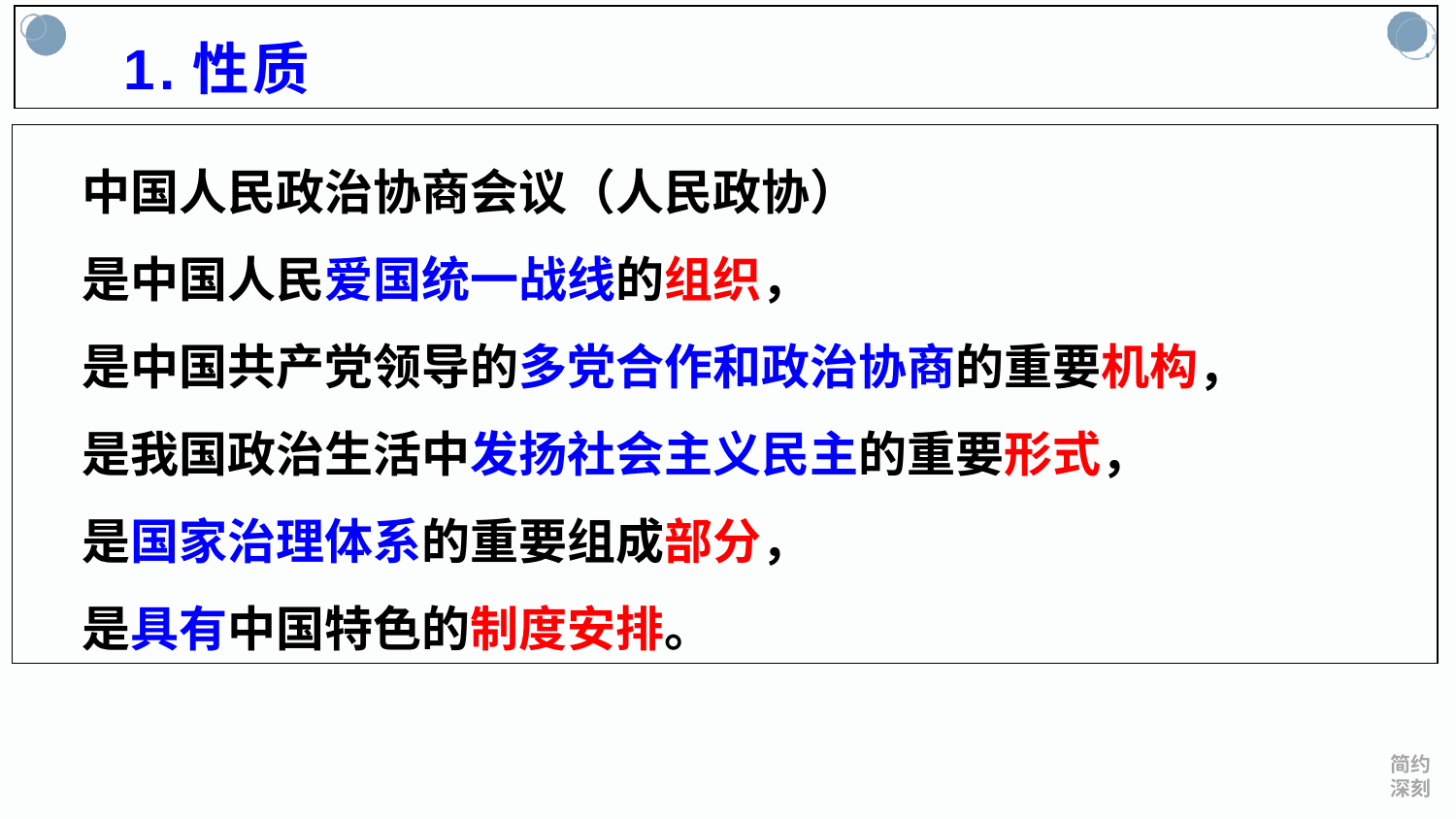

1.性质
    中国人民政治协商会议（人民政协）
    是中国人民爱国统一战线的组织，
    是中国共产党领导的多党合作和政治协商的重要机构，
    是我国政治生活中发扬社会主义民主的重要形式，
    是国家治理体系的重要组成部分，
    是具有中国特色的制度安排。